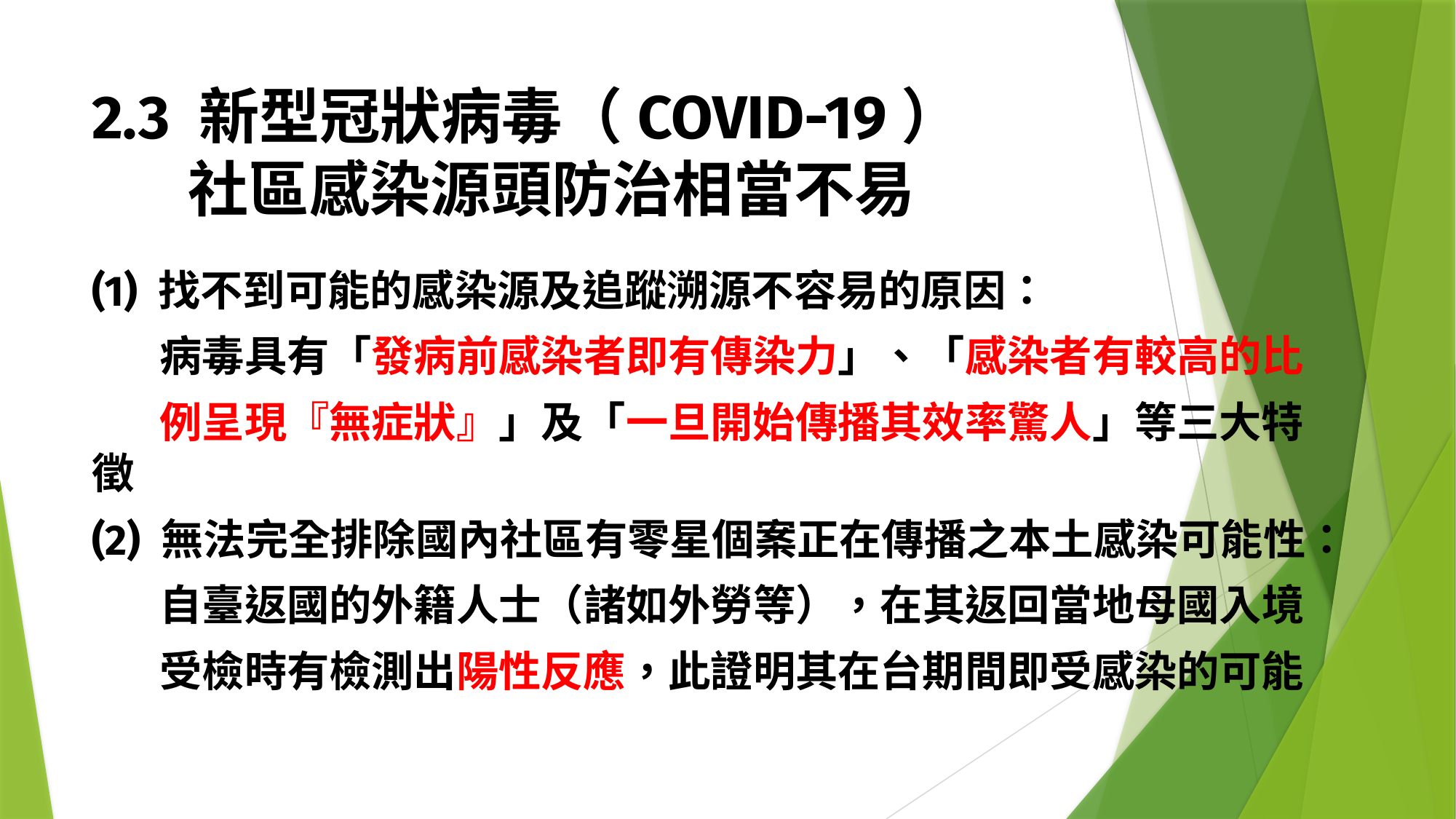

# 2.3 新型冠狀病毒（COVID-19） 社區感染源頭防治相當不易
(1) 找不到可能的感染源及追蹤溯源不容易的原因：
      病毒具有「發病前感染者即有傳染力」、「感染者有較高的比
      例呈現『無症狀』」及「一旦開始傳播其效率驚人」等三大特徵
(2) 無法完全排除國內社區有零星個案正在傳播之本土感染可能性：
      自臺返國的外籍人士（諸如外勞等），在其返回當地母國入境
      受檢時有檢測出陽性反應，此證明其在台期間即受感染的可能